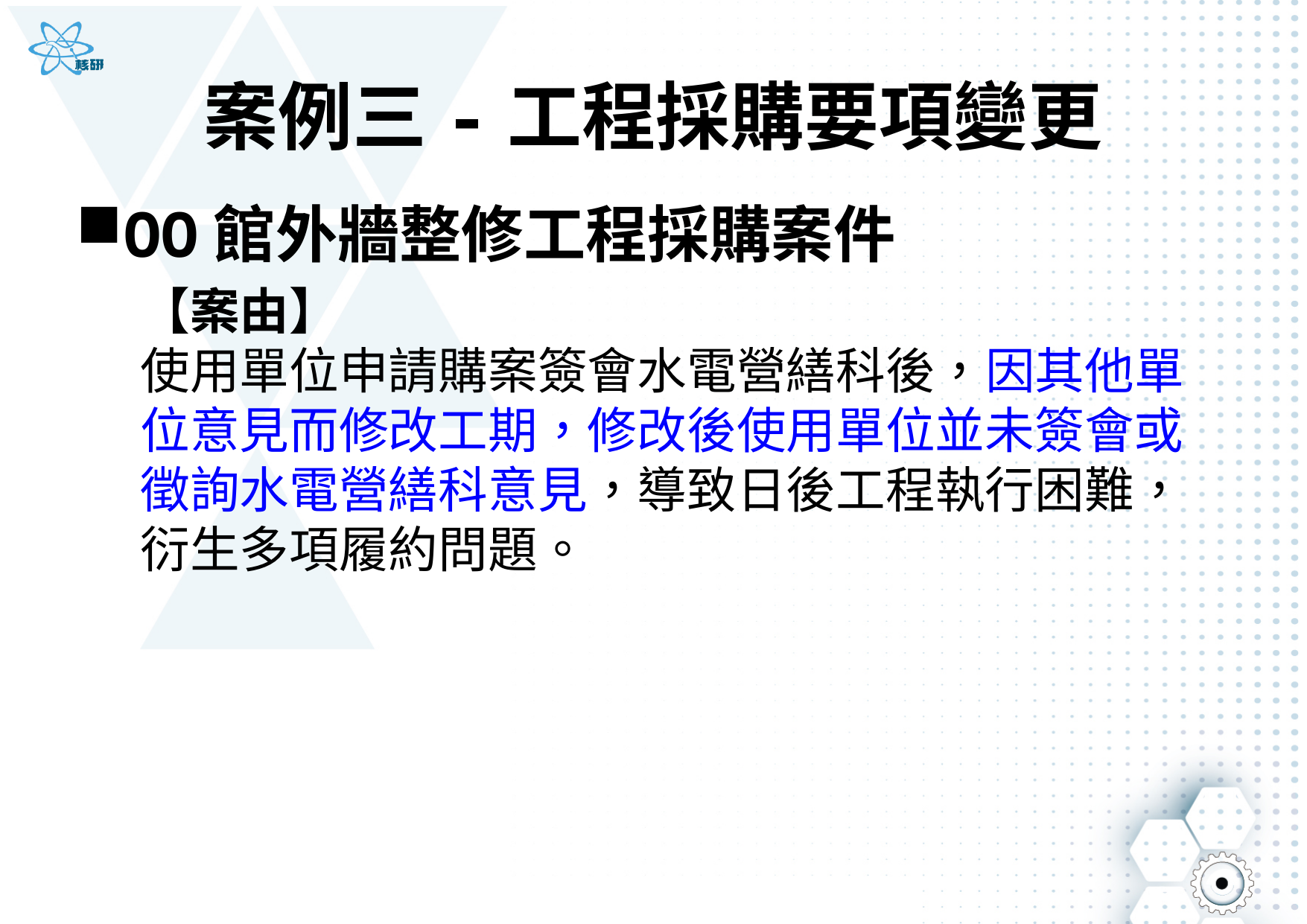

# 案例三-工程採購要項變更
OO館外牆整修工程採購案件
【案由】
使用單位申請購案簽會水電營繕科後，因其他單位意見而修改工期，修改後使用單位並未簽會或徵詢水電營繕科意見，導致日後工程執行困難，衍生多項履約問題。